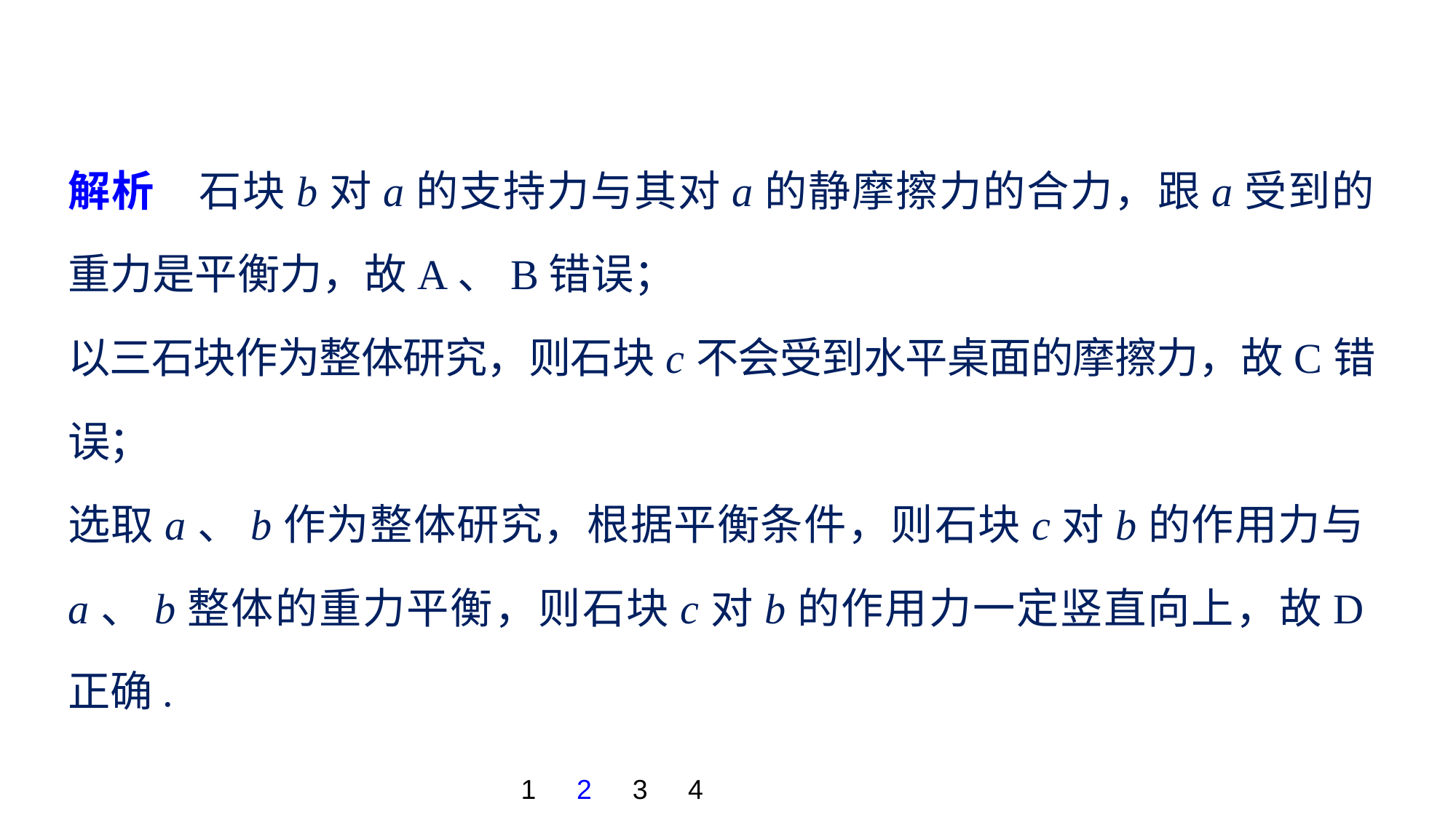

解析　石块b对a的支持力与其对a的静摩擦力的合力，跟a受到的重力是平衡力，故A、B错误；
以三石块作为整体研究，则石块c不会受到水平桌面的摩擦力，故C错误；
选取a、b作为整体研究，根据平衡条件，则石块c对b的作用力与a、b整体的重力平衡，则石块c对b的作用力一定竖直向上，故D正确.
1
2
3
4